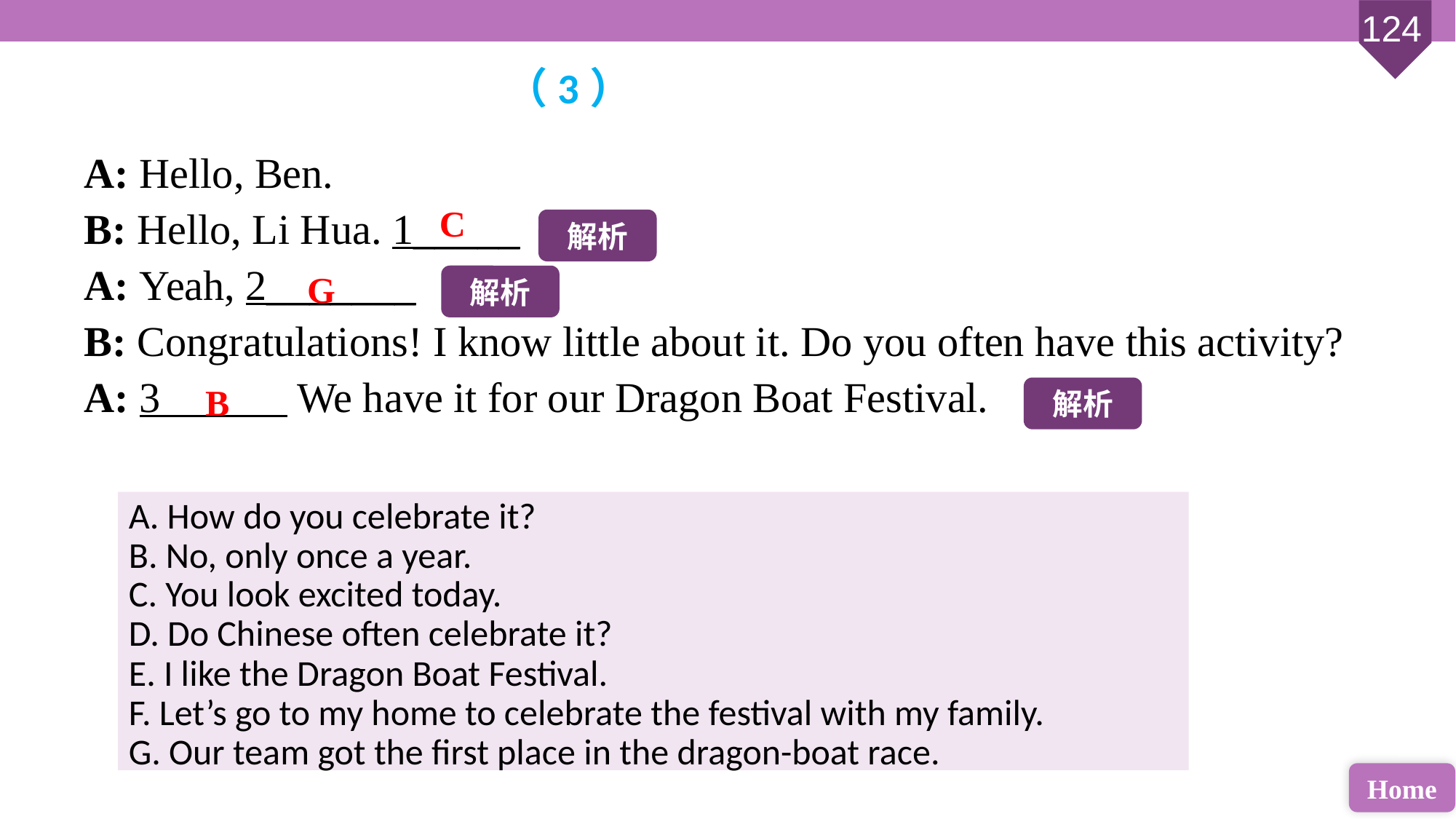

（3）
A: Hello, Ben.
B: Hello, Li Hua. 1_____
A: Yeah, 2_______
B: Congratulations! I know little about it. Do you often have this activity?
A: 3             We have it for our Dragon Boat Festival.
C
解析
G
解析
B
解析
A. How do you celebrate it?
B. No, only once a year.
C. You look excited today.
D. Do Chinese often celebrate it?
E. I like the Dragon Boat Festival.
F. Let’s go to my home to celebrate the festival with my family.
G. Our team got the first place in the dragon-boat race.